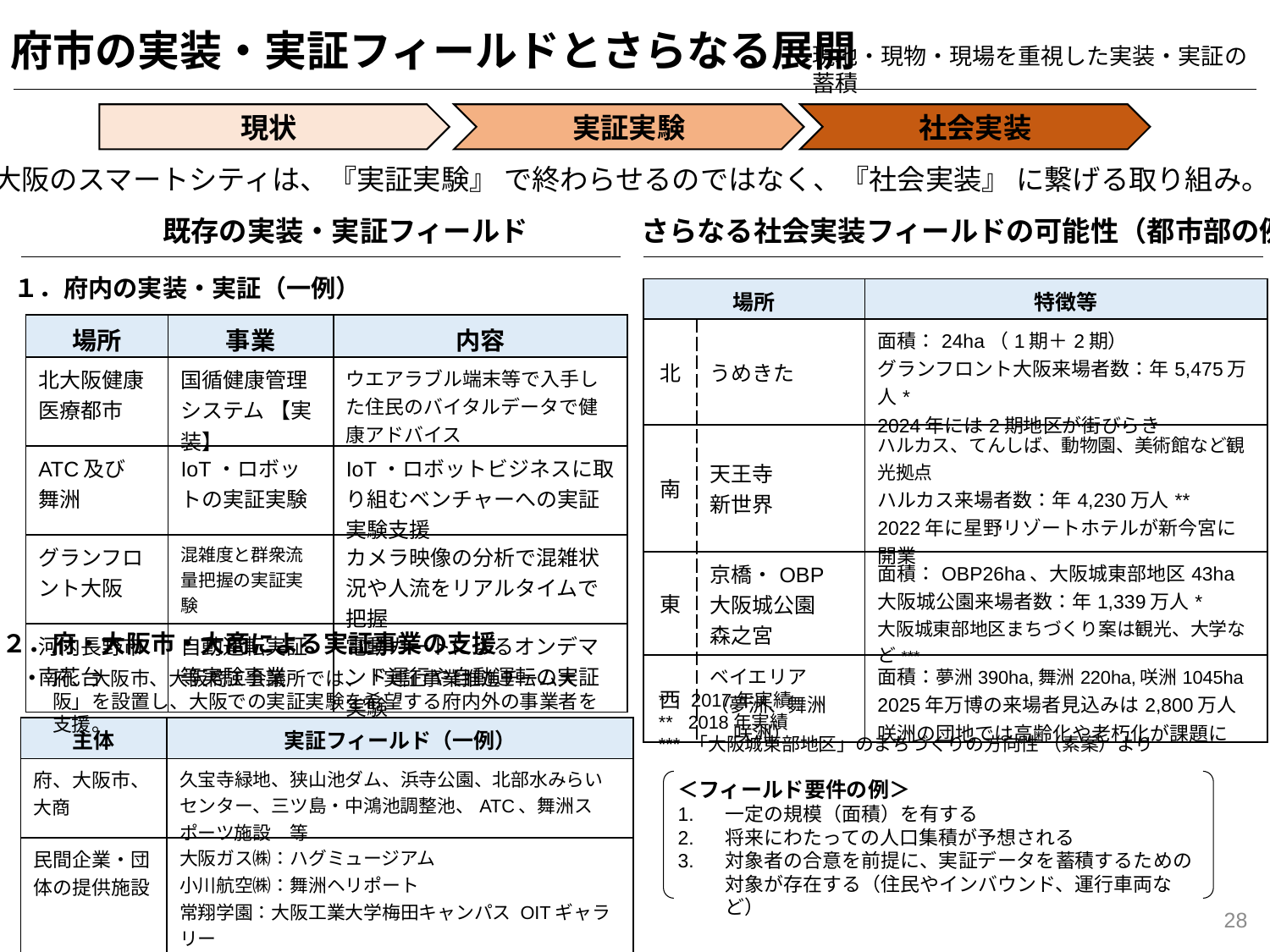

■府市の実装・実証フィールドとさらなる展開
現地・現物・現場を重視した実装・実証の蓄積
現状
実証実験
社会実装
大阪のスマートシティは、『実証実験』 で終わらせるのではなく、『社会実装』 に繋げる取り組み。
既存の実装・実証フィールド
さらなる社会実装フィールドの可能性（都市部の例）
１．府内の実装・実証（一例）
| 場所 |  | 特徴等 |
| --- | --- | --- |
| 北 | うめきた | 面積：24ha（1期＋2期） グランフロント大阪来場者数：年5,475万人\* 2024年には2期地区が街びらき |
| 南 | 天王寺 新世界 | ハルカス、てんしば、動物園、美術館など観光拠点 ハルカス来場者数：年4,230万人\*\* 2022年に星野リゾートホテルが新今宮に開業 |
| 東 | 京橋・OBP 大阪城公園 森之宮 | 面積：OBP26ha、大阪城東部地区43ha 大阪城公園来場者数：年1,339万人\* 大阪城東部地区まちづくり案は観光、大学など\*\*\* |
| 西 | ベイエリア （夢洲、舞洲 　 咲洲） | 面積：夢洲390ha,舞洲220ha,咲洲1045ha 2025年万博の来場者見込みは2,800万人 咲洲の団地では高齢化や老朽化が課題に |
| 場所 | 事業 | 内容 |
| --- | --- | --- |
| 北大阪健康医療都市 | 国循健康管理システム 【実装】 | ウエアラブル端末等で入手した住民のバイタルデータで健康アドバイス |
| ATC及び 舞洲 | IoT・ロボットの実証実験 | IoT・ロボットビジネスに取り組むベンチャーへの実証実験支援 |
| グランフロント大阪 | 混雑度と群衆流量把握の実証実験 | カメラ映像の分析で混雑状況や人流をリアルタイムで把握 |
| 河内長野市 南花台 | 自動運転実証等実験事業 | 電動カートによるオンデマンド運行や自動運転の実証実験 |
２．府・大阪市・大商による実証事業の支援
府、大阪市、大阪商工会議所では、「実証事業推進チーム大阪」を設置し、大阪での実証実験を希望する府内外の事業者を支援。
*     2017年実績
**   2018年実績
*** 「大阪城東部地区」のまちづくりの方向性 （素案）より
| 主体 | 実証フィールド（一例） |
| --- | --- |
| 府、大阪市、大商 | 久宝寺緑地、狭山池ダム、浜寺公園、北部水みらいセンター、三ツ島・中鴻池調整池、ATC、舞洲スポーツ施設　等 |
| 民間企業・団体の提供施設 | 大阪ガス㈱：ハグミュージアム 小川航空㈱：舞洲ヘリポート 常翔学園：大阪工業大学梅田キャンパス OITギャラリー ㈱タブチ：本社工場、給水実験塔「アクアホール」 日立造船㈱：築港工場、堺工場、先端情報技術センター |
＜フィールド要件の例＞
一定の規模（面積）を有する
将来にわたっての人口集積が予想される
対象者の合意を前提に、実証データを蓄積するための対象が存在する（住民やインバウンド、運行車両など）

28